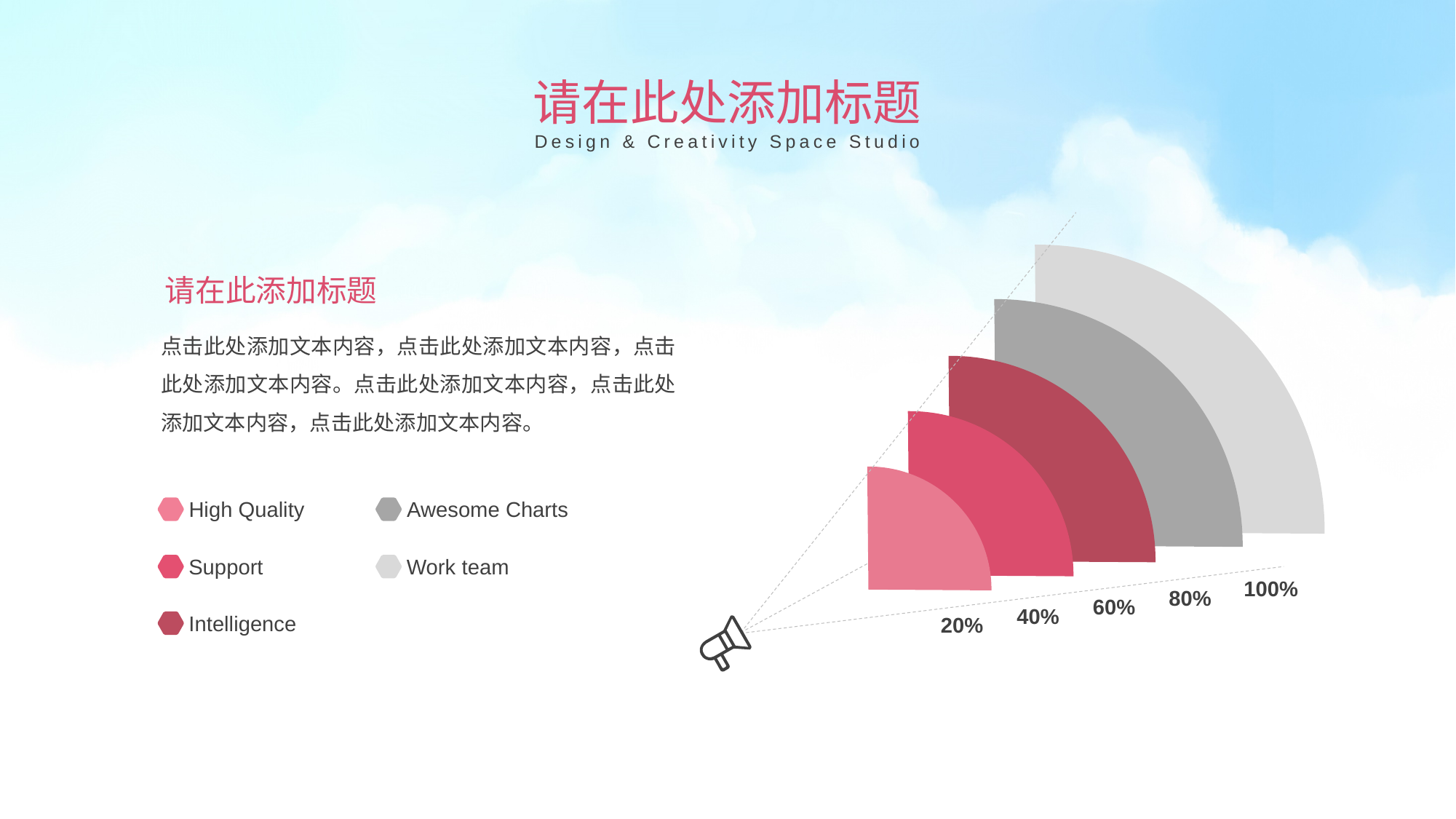

请在此处添加标题
Design & Creativity Space Studio

请在此添加标题

点击此处添加文本内容，点击此处添加文本内容，点击此处添加文本内容。点击此处添加文本内容，点击此处添加文本内容，点击此处添加文本内容。

High Quality
Awesome Charts

Support
Work team

100%
80%
60%
40%
Intelligence
20%